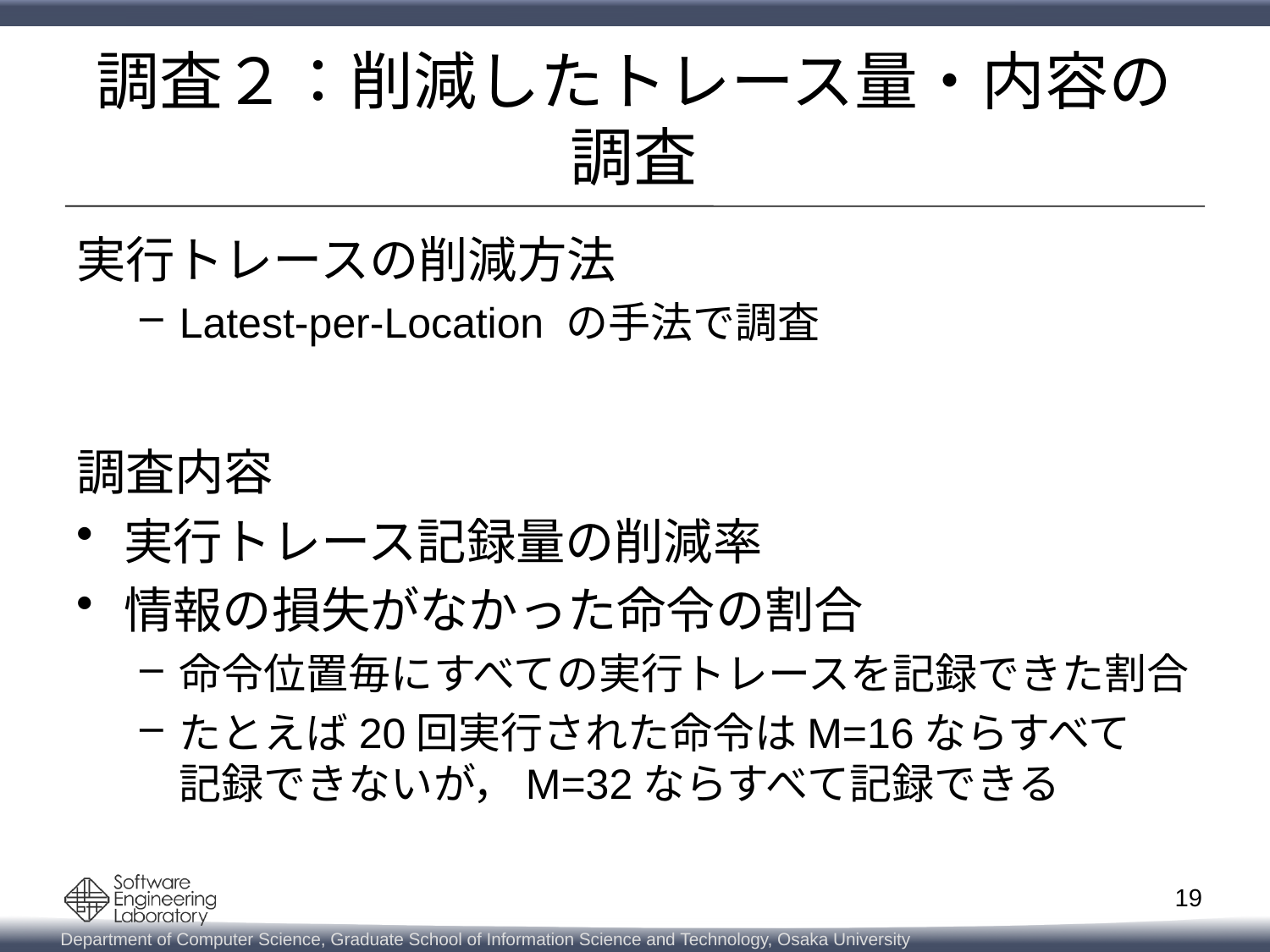

# 調査２：削減したトレース量・内容の調査
実行トレースの削減方法
Latest-per-Location の手法で調査

調査内容
実行トレース記録量の削減率
情報の損失がなかった命令の割合
命令位置毎にすべての実行トレースを記録できた割合
たとえば20回実行された命令はM=16ならすべて
記録できないが，M=32ならすべて記録できる
19